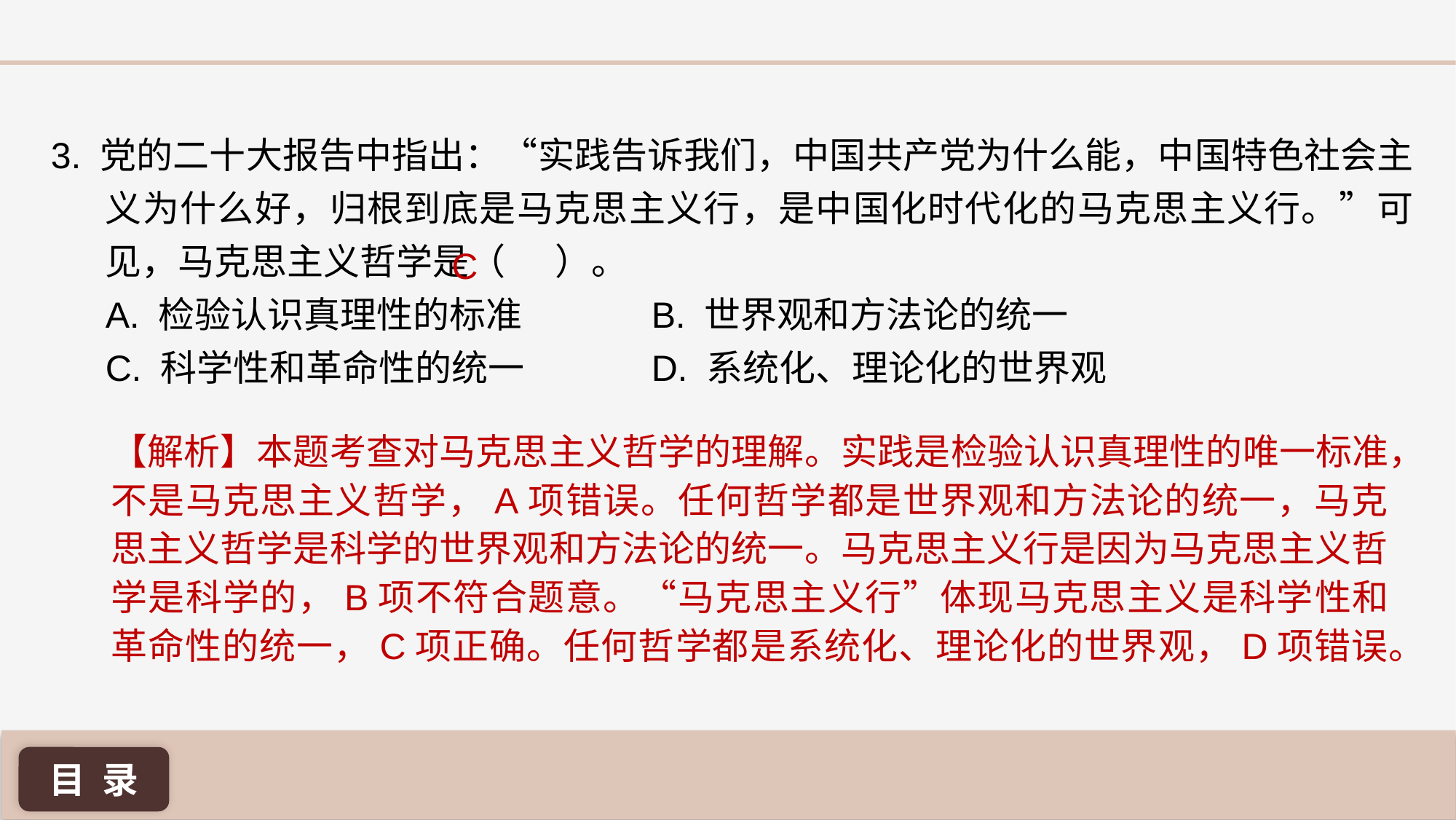

3. 党的二十大报告中指出：“实践告诉我们，中国共产党为什么能，中国特色社会主义为什么好，归根到底是马克思主义行，是中国化时代化的马克思主义行。”可见，马克思主义哲学是（      ）。
A. 检验认识真理性的标准 		B. 世界观和方法论的统一
C. 科学性和革命性的统一 		D. 系统化、理论化的世界观
C
【解析】本题考查对马克思主义哲学的理解。实践是检验认识真理性的唯一标准，不是马克思主义哲学，A项错误。任何哲学都是世界观和方法论的统一，马克思主义哲学是科学的世界观和方法论的统一。马克思主义行是因为马克思主义哲学是科学的，B项不符合题意。“马克思主义行”体现马克思主义是科学性和革命性的统一，C项正确。任何哲学都是系统化、理论化的世界观，D项错误。